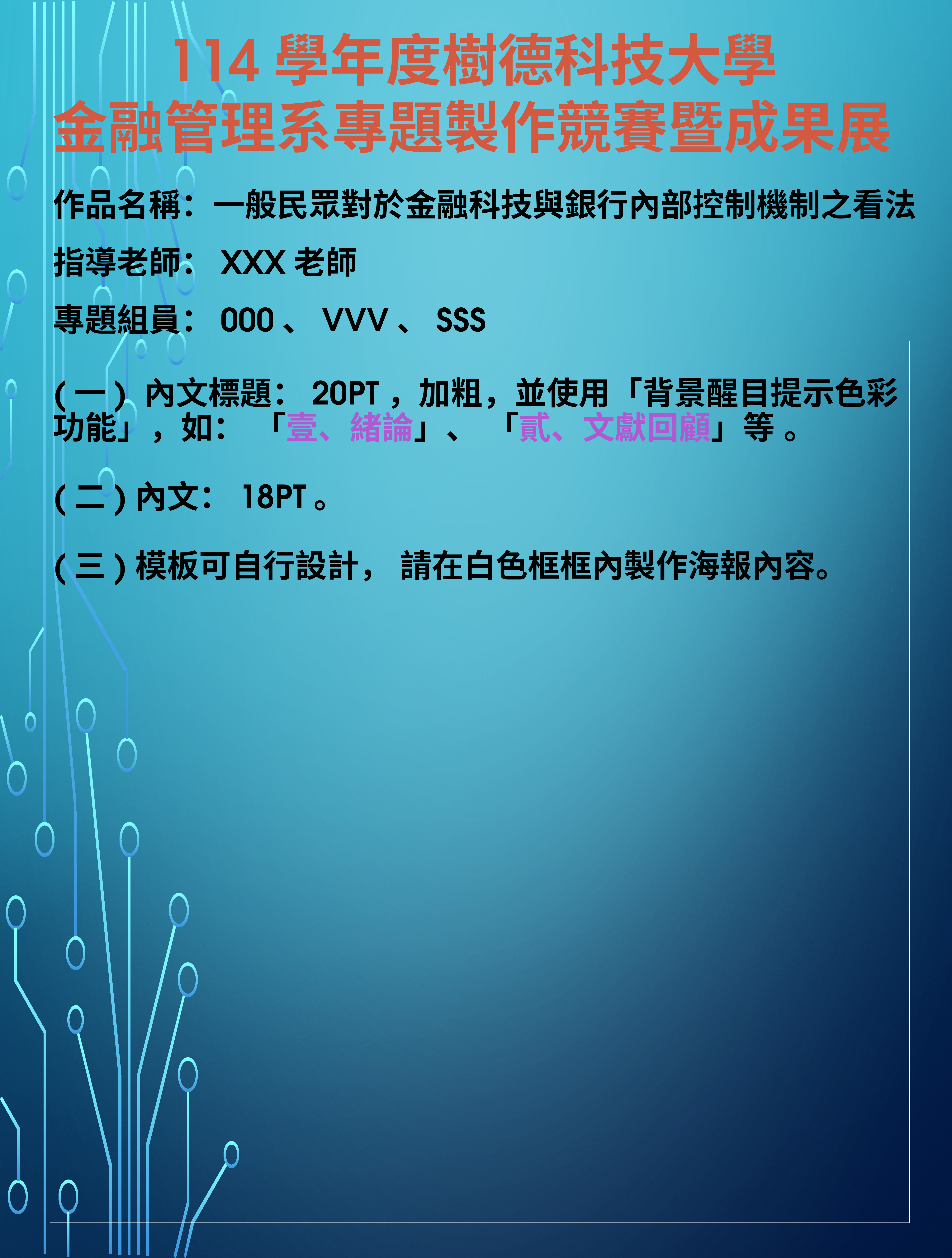

114學年度樹德科技大學
金融管理系專題製作競賽暨成果展
作品名稱：一般民眾對於金融科技與銀行內部控制機制之看法
指導老師：XXX老師
專題組員：000、VVV、SSS
# (一) 內文標題：20PT，加粗，並使用「背景醒目提示色彩功能」，如： 「壹、緒論」、 「貳、文獻回顧」等 。 (二)內文：18PT。 (三)模板可自行設計， 請在白色框框內製作海報內容。